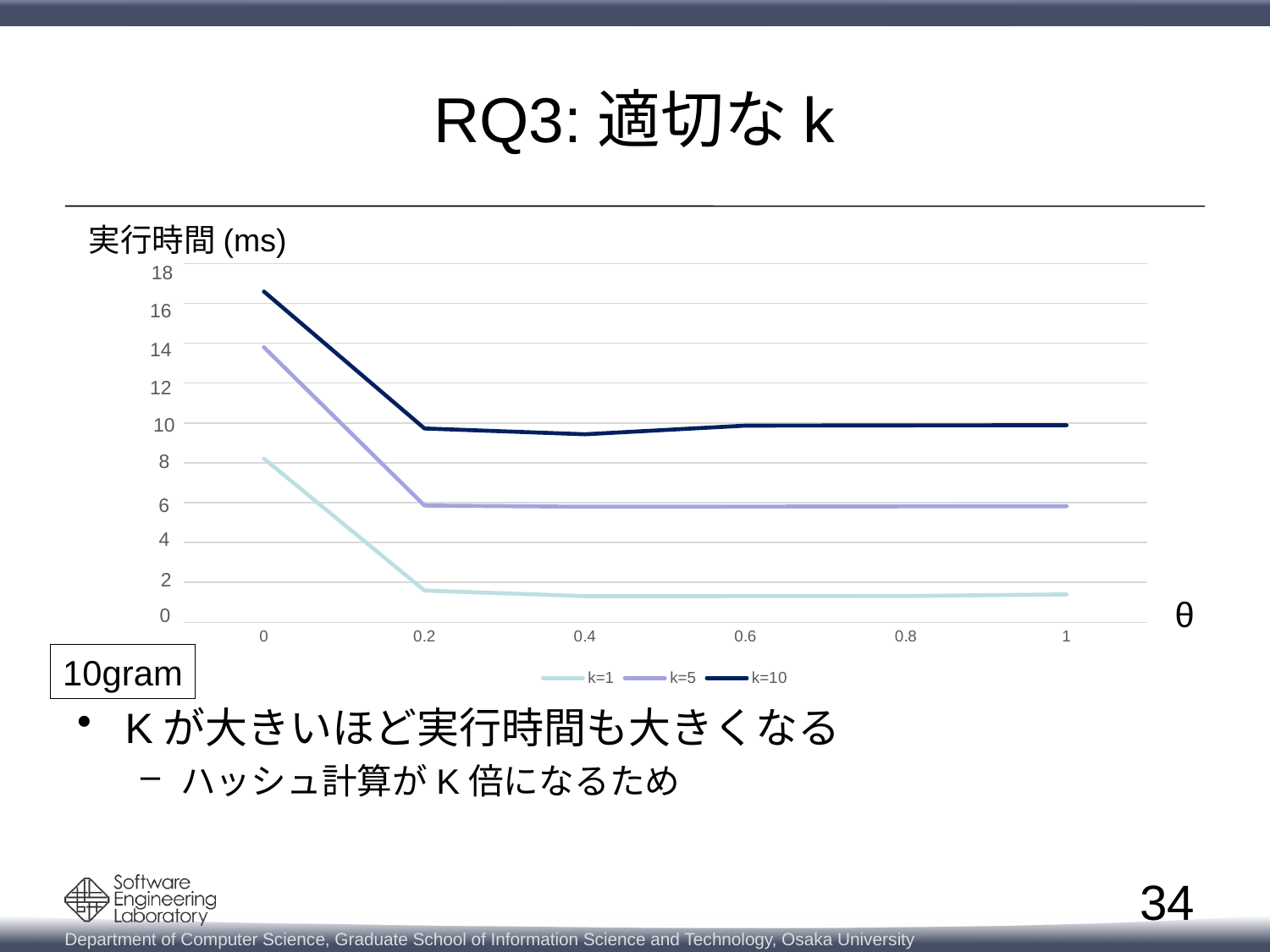

# RQ3:適切なk
実行時間(ms)

Kが大きいほど実行時間も大きくなる
ハッシュ計算がK倍になるため

18

### Chart

| Category | k=1 | k=5 | k=10 |
|---|---|---|---|
| 0 | 29554353.0 | 49660021.0 | 59726301.0 |
| 0.2 | 5722792.0 | 21079309.0 | 35000922.0 |
| 0.4 | 4712762.0 | 20854268.0 | 33949886.0 |
| 0.6 | 4722314.0 | 20886193.0 | 35510270.0 |
| 0.8 | 4745142.0 | 20917913.0 | 35555450.0 |
| 1 | 5028204.0 | 20956651.0 | 35584265.0 |
16
14
12
10
8
6
4
2
θ
0
10gram
34